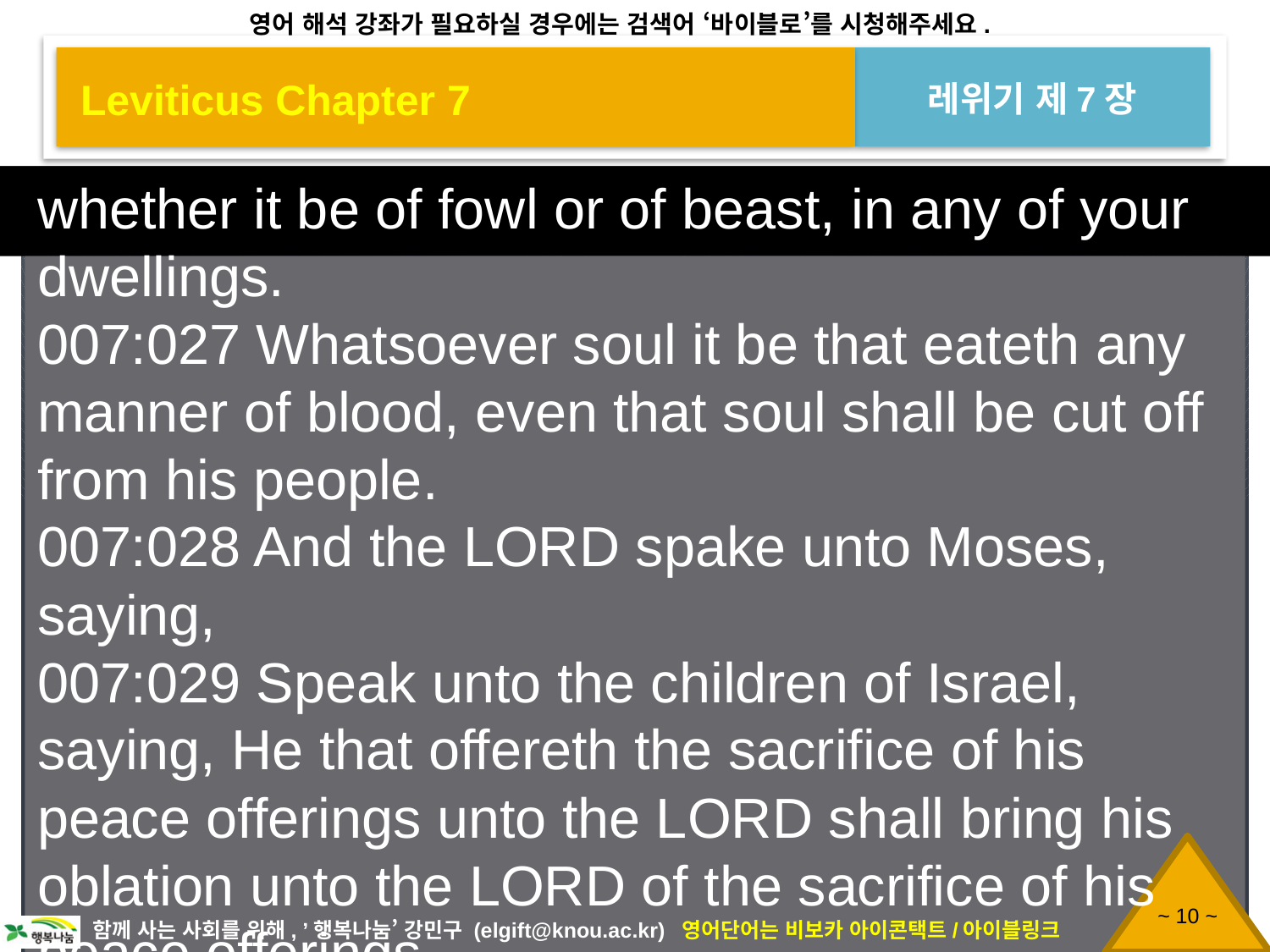

Leviticus Chapter 7
레위기 제7장
whether it be of fowl or of beast, in any of your dwellings.
007:027 Whatsoever soul it be that eateth any manner of blood, even that soul shall be cut off from his people.
007:028 And the LORD spake unto Moses, saying,
007:029 Speak unto the children of Israel, saying, He that offereth the sacrifice of his peace offerings unto the LORD shall bring his oblation unto the LORD of the sacrifice of his peace offerings.
007:030 His own hands shall bring the offerings